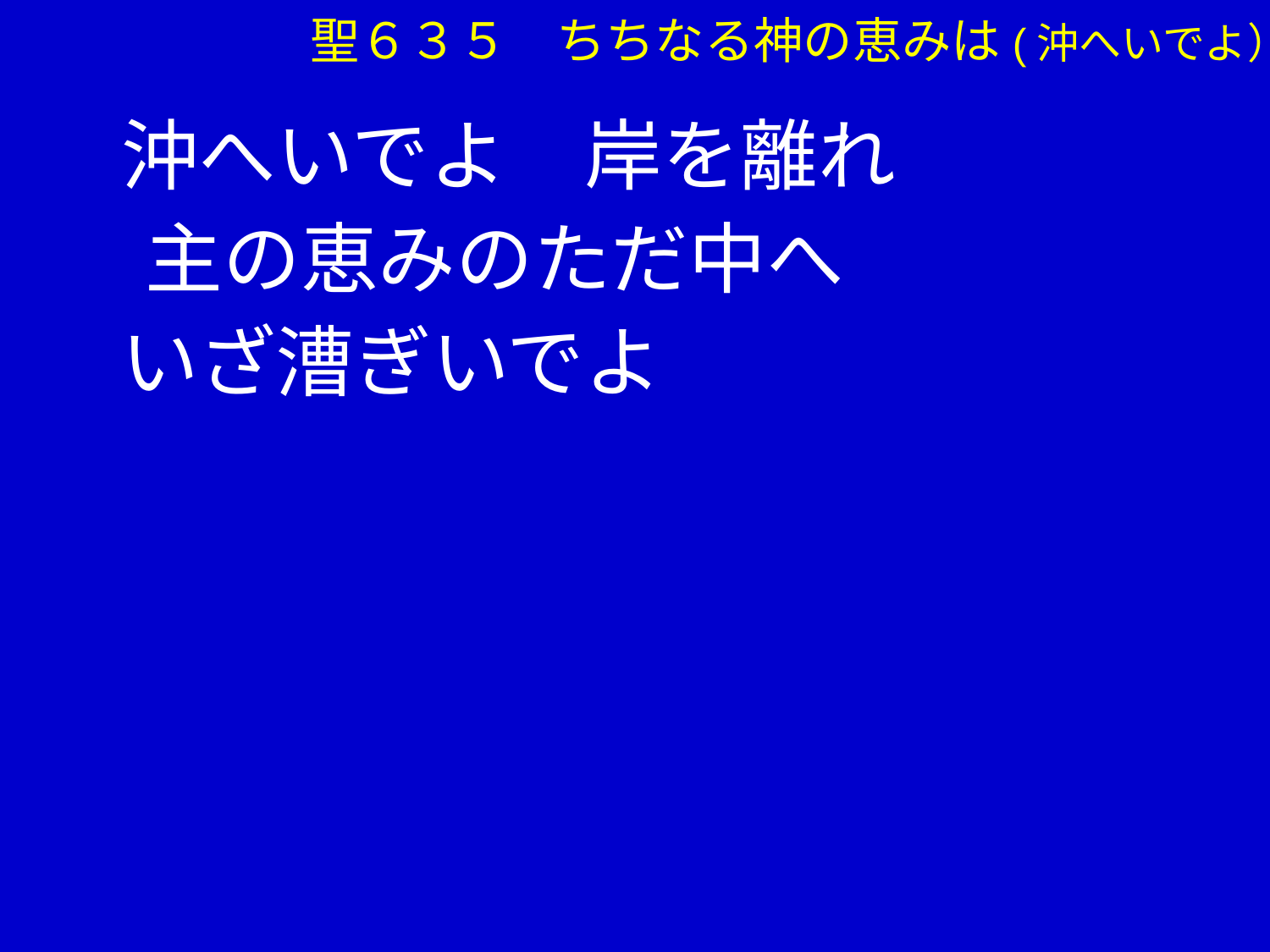

聖６３５　ちちなる神の恵みは(沖へいでよ）
   沖へいでよ　岸を離れ
　 主の恵みのただ中へ
   いざ漕ぎいでよ